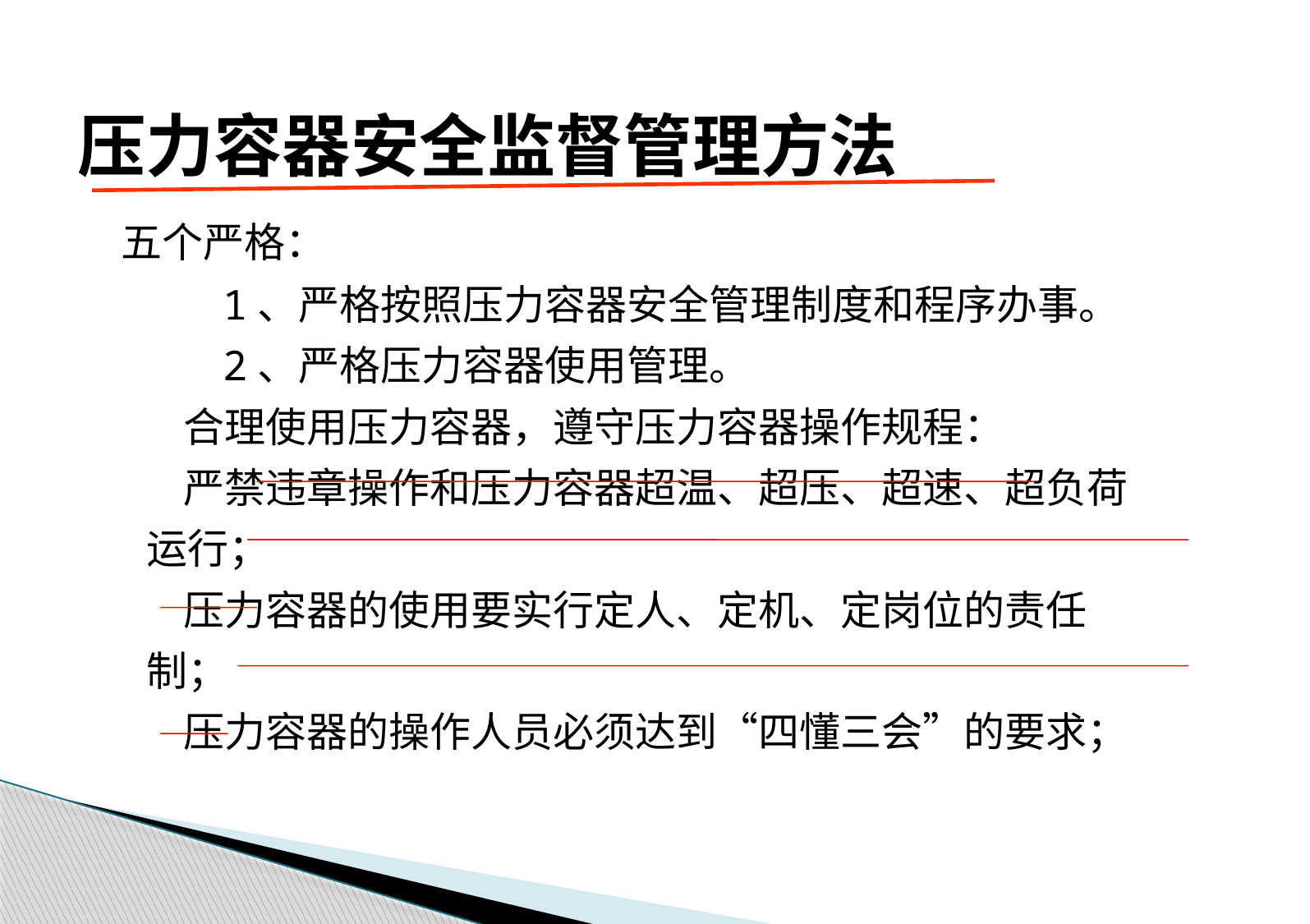

# 压力容器安全监督管理方法

 五个严格：
     1、严格按照压力容器安全管理制度和程序办事。
     2、严格压力容器使用管理。
        合理使用压力容器，遵守压力容器操作规程：
        严禁违章操作和压力容器超温、超压、超速、超负荷
    运行；
        压力容器的使用要实行定人、定机、定岗位的责任
    制；
        压力容器的操作人员必须达到“四懂三会”的要求；